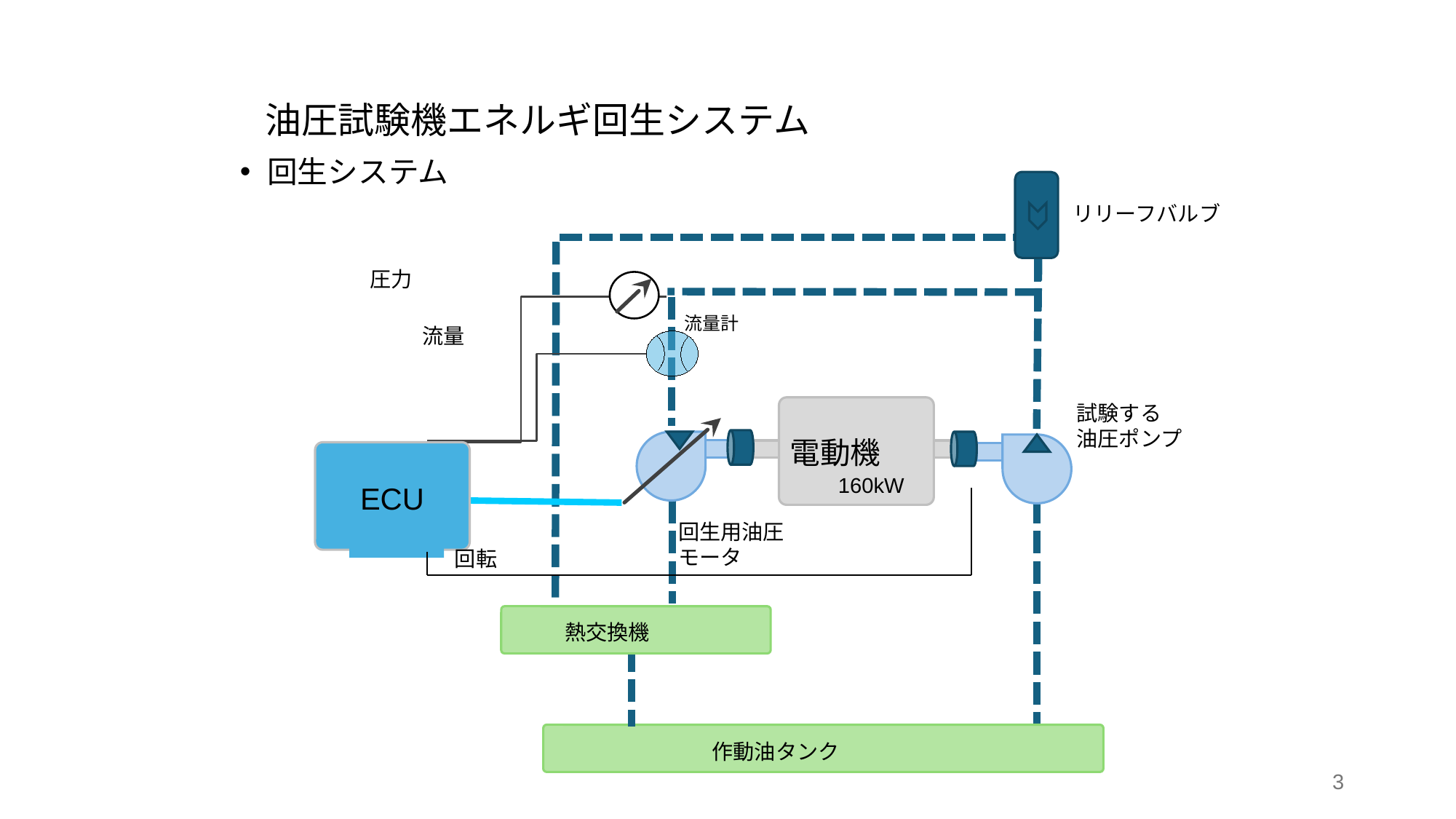

# 油圧試験機エネルギ回生システム
回生システム

リリーフバルブ

圧力

流量

ECU
回転
流量計

回生用油圧モータ
試験する
油圧ポンプ

電動機

160kW

熱交換機

作動油タンク
3